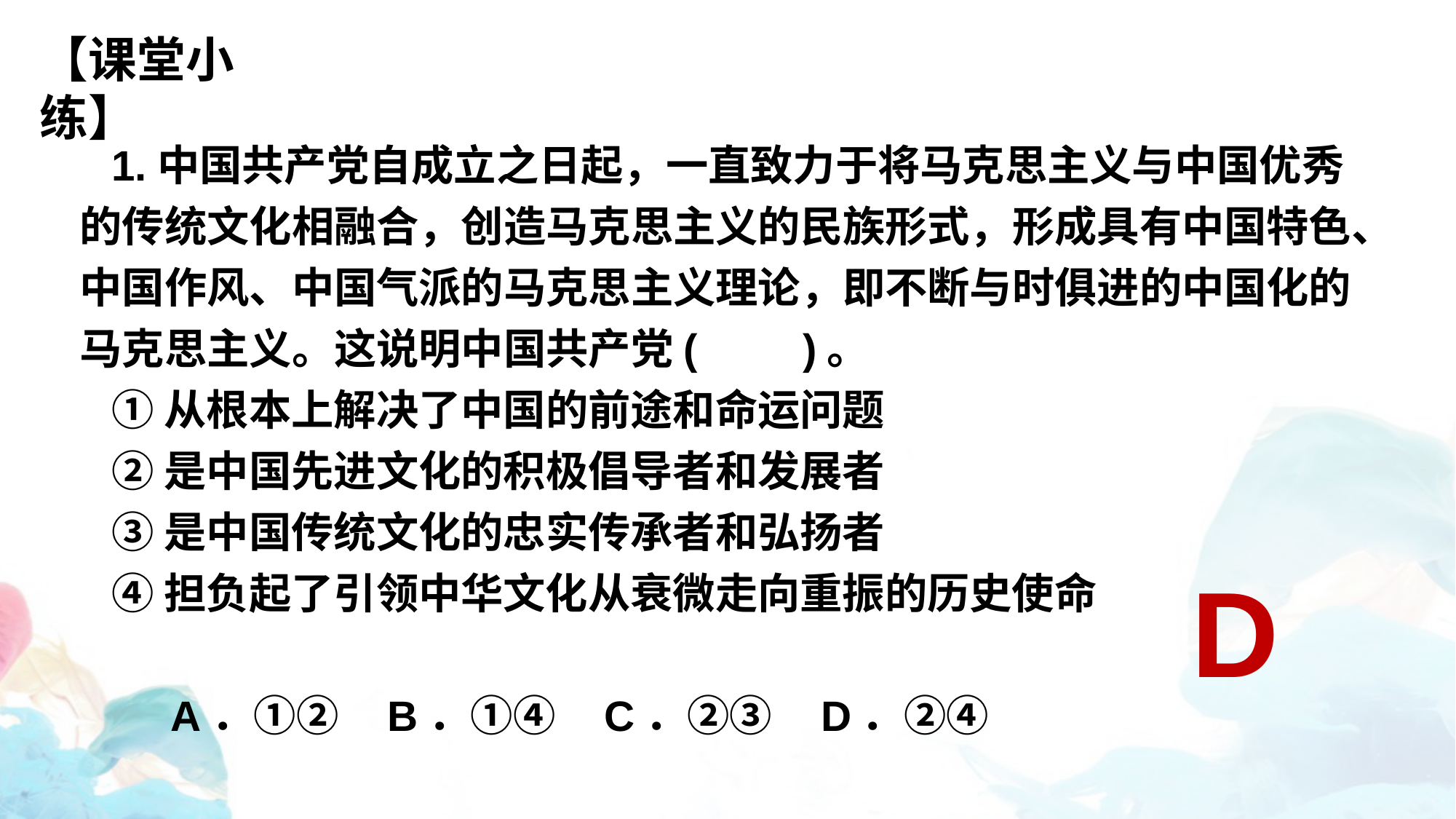

【课堂小练】
1.中国共产党自成立之日起，一直致力于将马克思主义与中国优秀的传统文化相融合，创造马克思主义的民族形式，形成具有中国特色、中国作风、中国气派的马克思主义理论，即不断与时俱进的中国化的马克思主义。这说明中国共产党(　　)。
①从根本上解决了中国的前途和命运问题
②是中国先进文化的积极倡导者和发展者
③是中国传统文化的忠实传承者和弘扬者
④担负起了引领中华文化从衰微走向重振的历史使命

     A．①②    B．①④    C．②③    D．②④
D